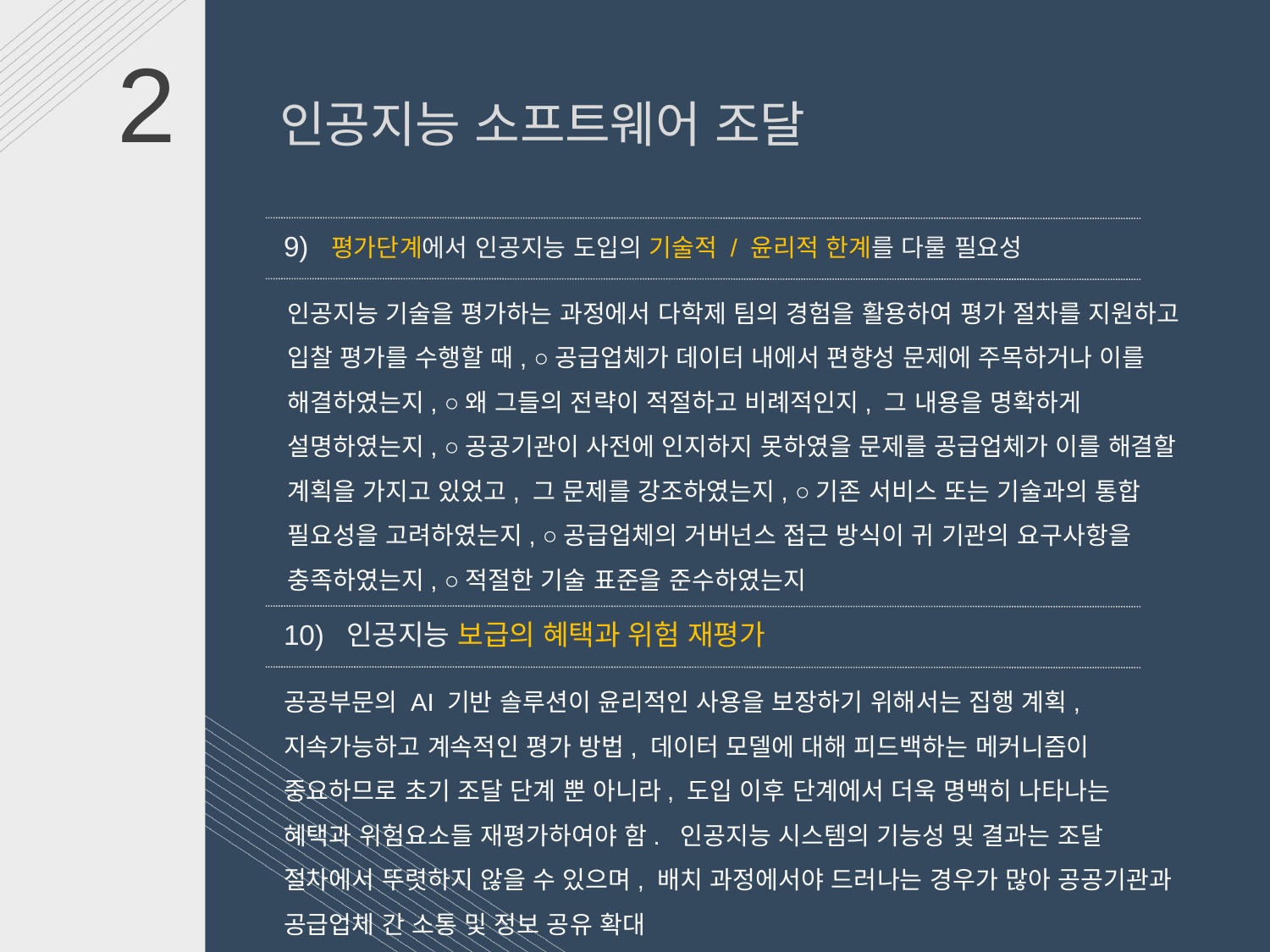

2    인공지능 소프트웨어 조달
9)  평가단계에서 인공지능 도입의 기술적 / 윤리적 한계를 다룰 필요성

인공지능 기술을 평가하는 과정에서 다학제 팀의 경험을 활용하여 평가 절차를 지원하고 입찰 평가를 수행할 때, ○공급업체가 데이터 내에서 편향성 문제에 주목하거나 이를 해결하였는지, ○왜 그들의 전략이 적절하고 비례적인지, 그 내용을 명확하게 설명하였는지, ○공공기관이 사전에 인지하지 못하였을 문제를 공급업체가 이를 해결할 계획을 가지고 있었고, 그 문제를 강조하였는지, ○기존 서비스 또는 기술과의 통합 필요성을 고려하였는지, ○공급업체의 거버넌스 접근 방식이 귀 기관의 요구사항을 충족하였는지, ○적절한 기술 표준을 준수하였는지

10)  인공지능 보급의 혜택과 위험 재평가

공공부문의 AI 기반 솔루션이 윤리적인 사용을 보장하기 위해서는 집행 계획, 지속가능하고 계속적인 평가 방법, 데이터 모델에 대해 피드백하는 메커니즘이 중요하므로 초기 조달 단계 뿐 아니라, 도입 이후 단계에서 더욱 명백히 나타나는 혜택과 위험요소들 재평가하여야 함.  인공지능 시스템의 기능성 및 결과는 조달 절차에서 뚜렷하지 않을 수 있으며, 배치 과정에서야 드러나는 경우가 많아 공공기관과 공급업체 간 소통 및 정보 공유 확대